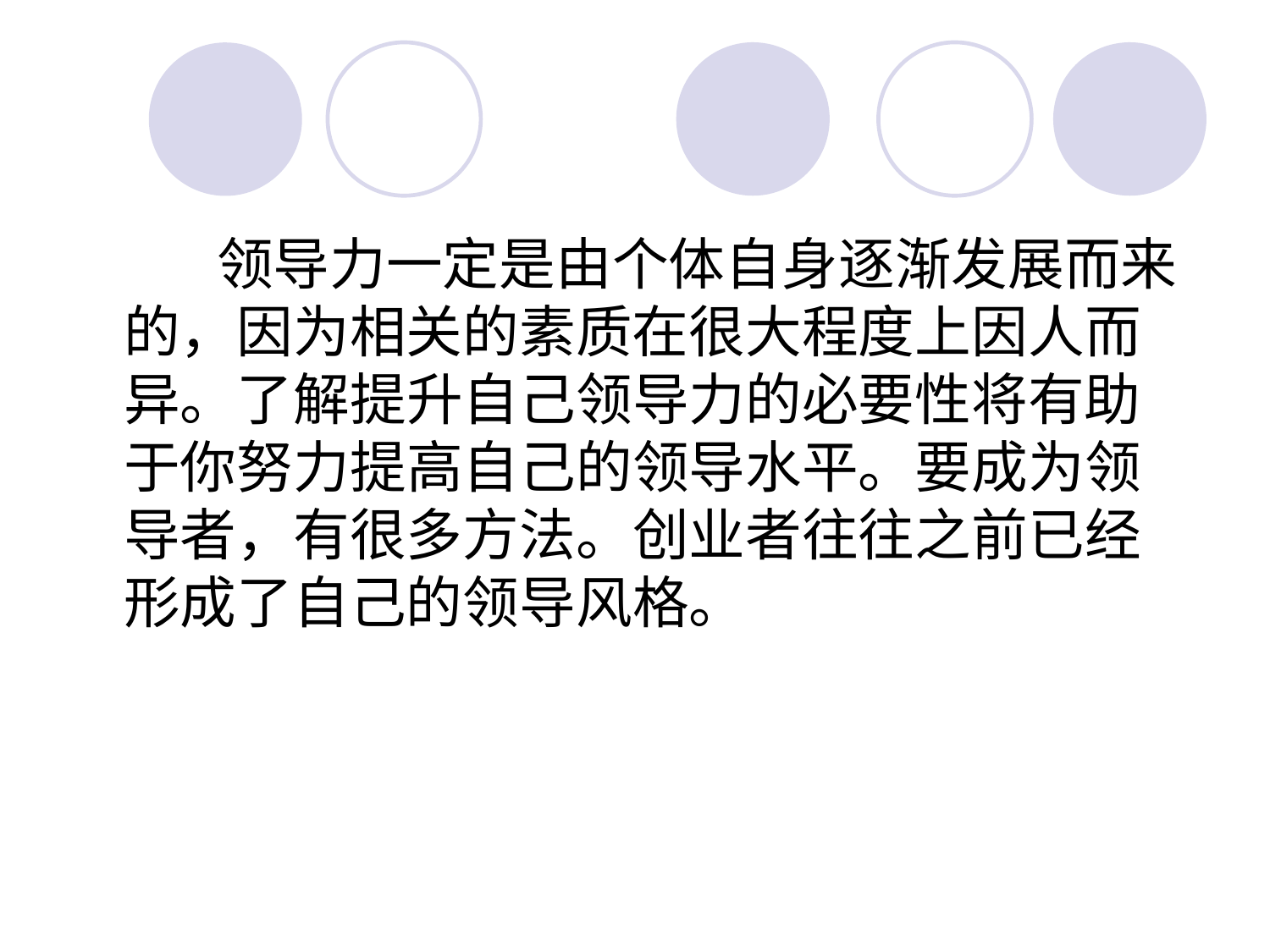

领导力一定是由个体自身逐渐发展而来的，因为相关的素质在很大程度上因人而异。了解提升自己领导力的必要性将有助于你努力提高自己的领导水平。要成为领导者，有很多方法。创业者往往之前已经形成了自己的领导风格。